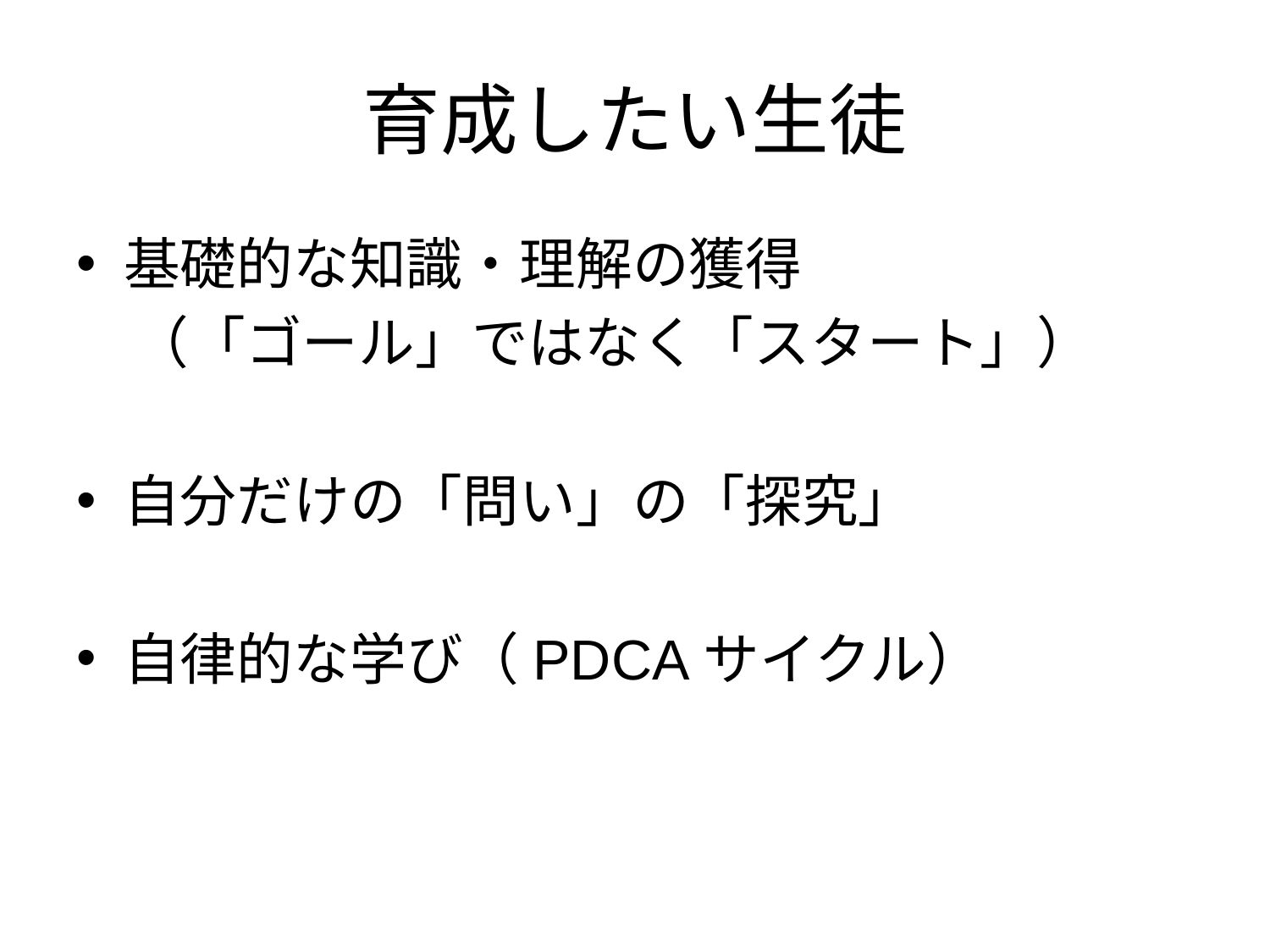

# 育成したい生徒
基礎的な知識・理解の獲得
　（「ゴール」ではなく「スタート」）

自分だけの「問い」の「探究」

自律的な学び（PDCAサイクル）